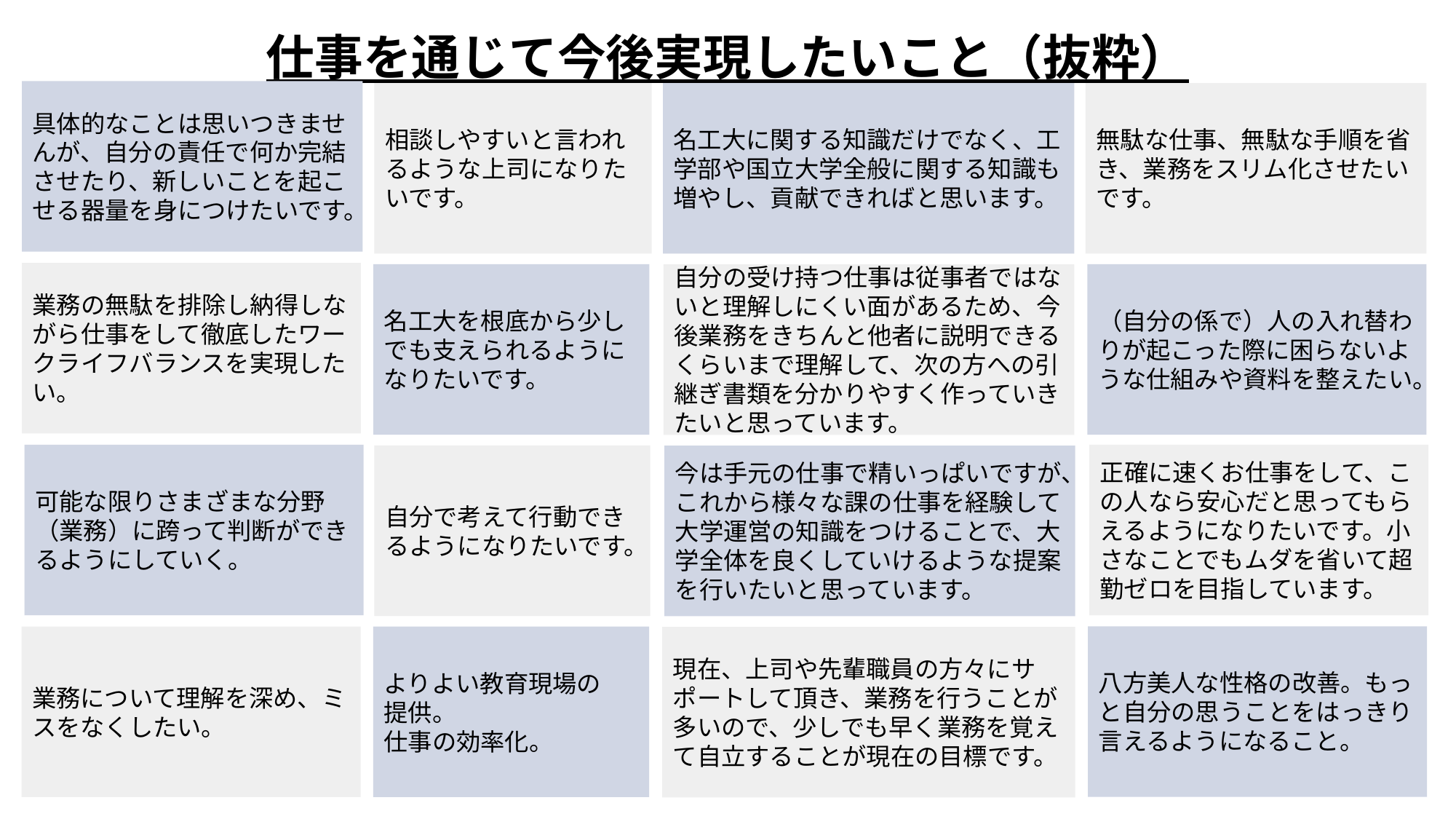

仕事を通じて今後実現したいこと（抜粋）

具体的なことは思いつきませんが、自分の責任で何か完結させたり、新しいことを起こせる器量を身につけたいです。
無駄な仕事、無駄な手順を省き、業務をスリム化させたいです。
相談しやすいと言われるような上司になりたいです。
名工大に関する知識だけでなく、工学部や国立大学全般に関する知識も増やし、貢献できればと思います。

業務の無駄を排除し納得しながら仕事をして徹底したワークライフバランスを実現したい。
（自分の係で）人の入れ替わりが起こった際に困らないような仕組みや資料を整えたい。
名工大を根底から少しでも支えられるようになりたいです。
自分の受け持つ仕事は従事者ではないと理解しにくい面があるため、今後業務をきちんと他者に説明できるくらいまで理解して、次の方への引継ぎ書類を分かりやすく作っていきたいと思っています。

正確に速くお仕事をして、この人なら安心だと思ってもらえるようになりたいです。小さなことでもムダを省いて超勤ゼロを目指しています。

可能な限りさまざまな分野（業務）に跨って判断ができるようにしていく。
自分で考えて行動できるようになりたいです。
今は手元の仕事で精いっぱいですが、これから様々な課の仕事を経験して大学運営の知識をつけることで、大学全体を良くしていけるような提案を行いたいと思っています。
八方美人な性格の改善。もっと自分の思うことをはっきり言えるようになること。
業務について理解を深め、ミスをなくしたい。
よりよい教育現場の
提供。
仕事の効率化。
現在、上司や先輩職員の方々にサポートして頂き、業務を行うことが多いので、少しでも早く業務を覚えて自立することが現在の目標です。
12